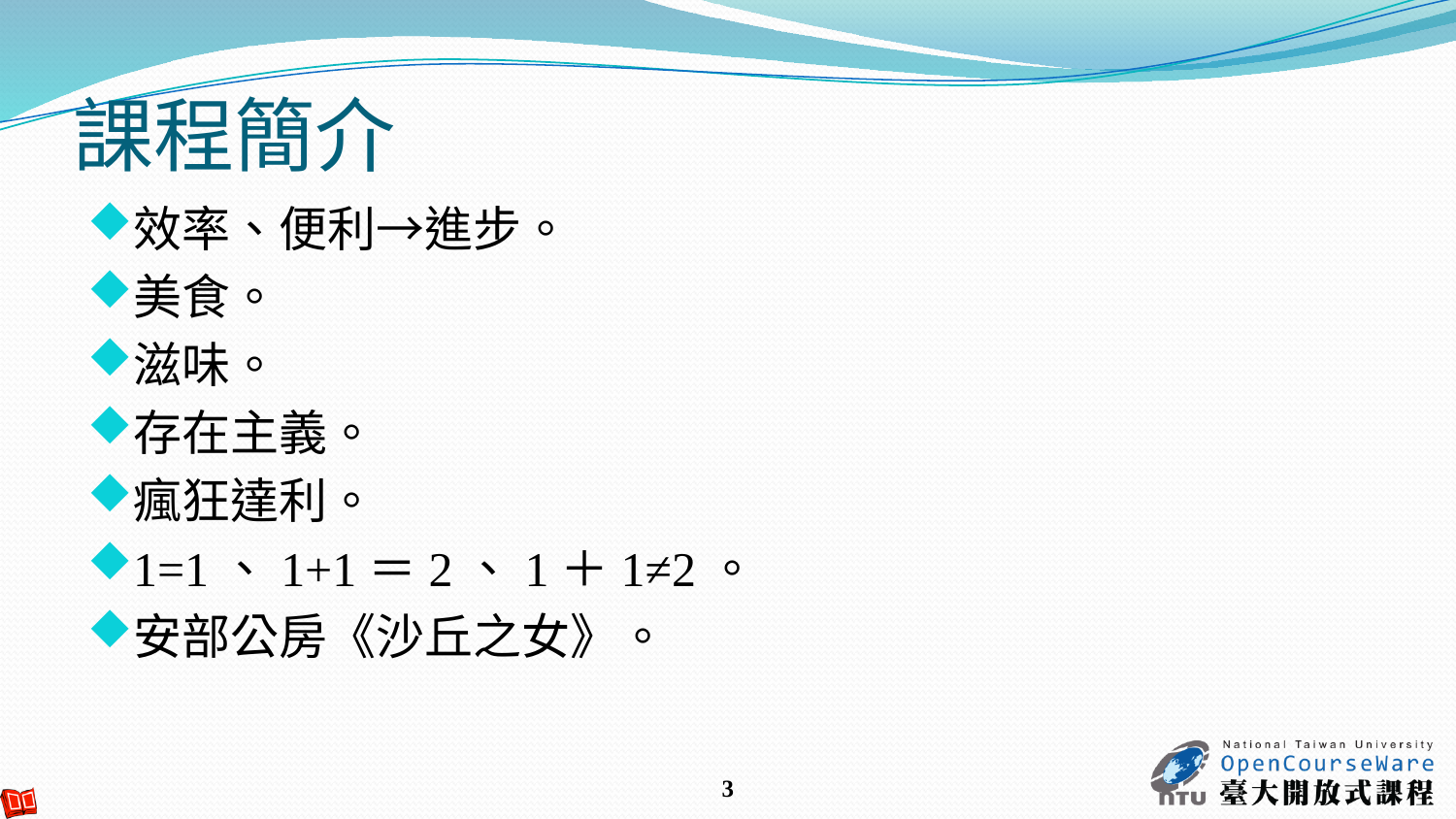

# 課程簡介
效率、便利→進步。
美食。
滋味。
存在主義。
瘋狂達利。
1=1、1+1＝2、1＋1≠2。
安部公房《沙丘之女》。

3